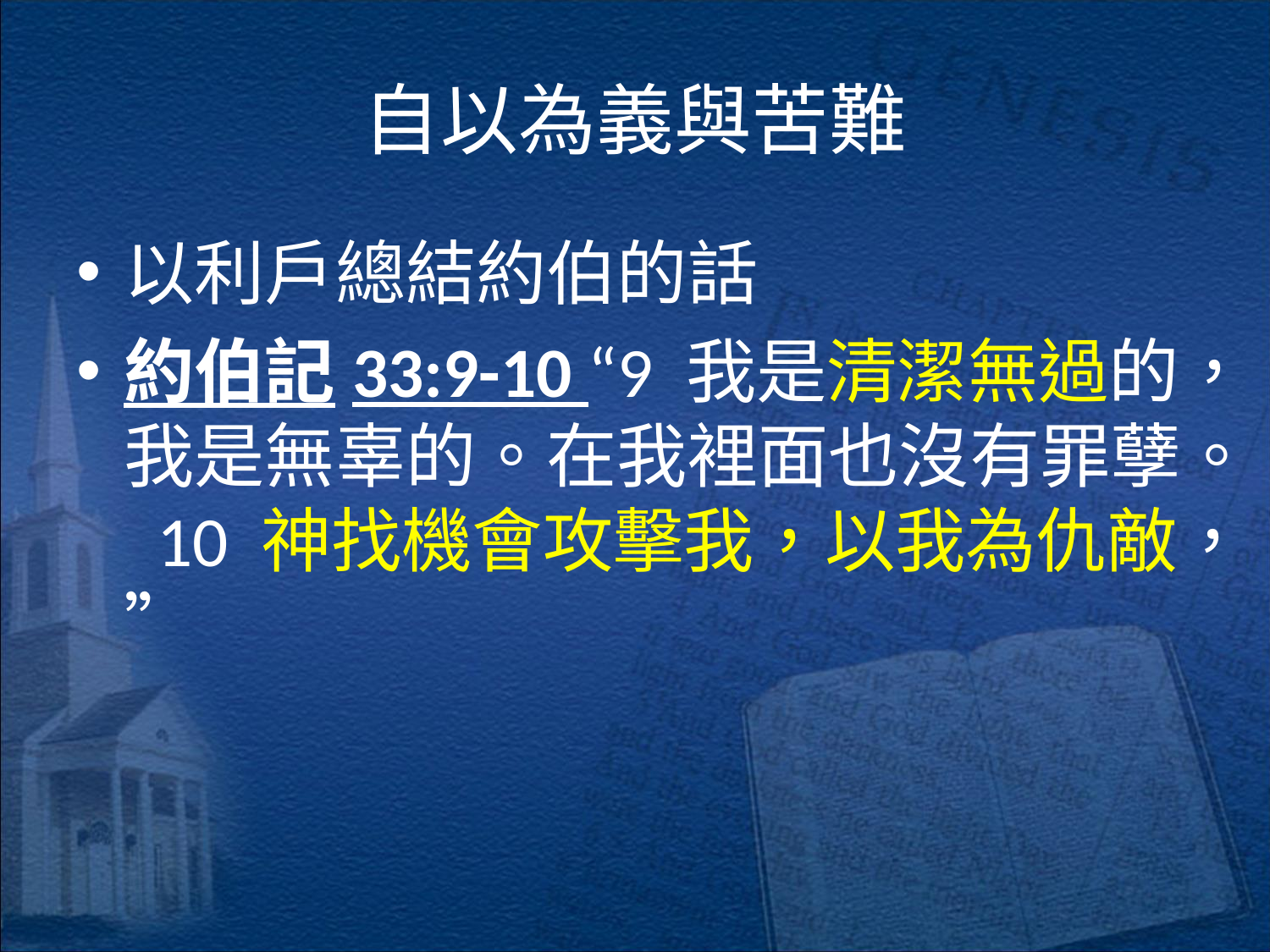

# 自以為義與苦難
以利戶總結約伯的話
約伯記33:9-10 “9 我是清潔無過的，我是無辜的。在我裡面也沒有罪孽。 10 神找機會攻擊我，以我為仇敵，”